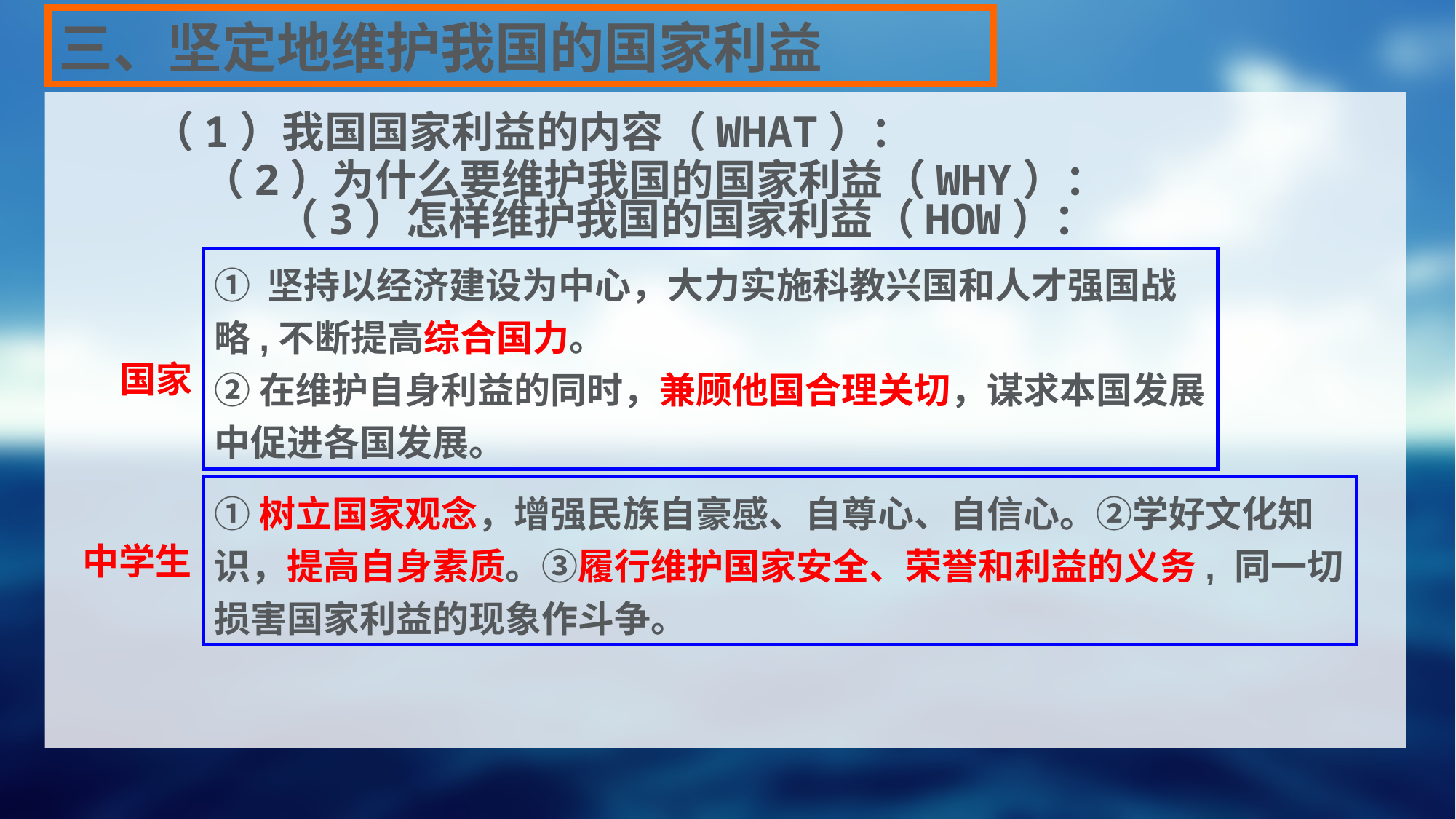

三、坚定地维护我国的国家利益
（1）我国国家利益的内容（WHAT）：
（2）为什么要维护我国的国家利益（WHY）：
（3）怎样维护我国的国家利益（HOW）：
① 坚持以经济建设为中心，大力实施科教兴国和人才强国战略,不断提高综合国力。
②在维护自身利益的同时，兼顾他国合理关切，谋求本国发展中促进各国发展。
国家
①树立国家观念，增强民族自豪感、自尊心、自信心。②学好文化知识，提高自身素质。③履行维护国家安全、荣誉和利益的义务, 同一切损害国家利益的现象作斗争。
中学生